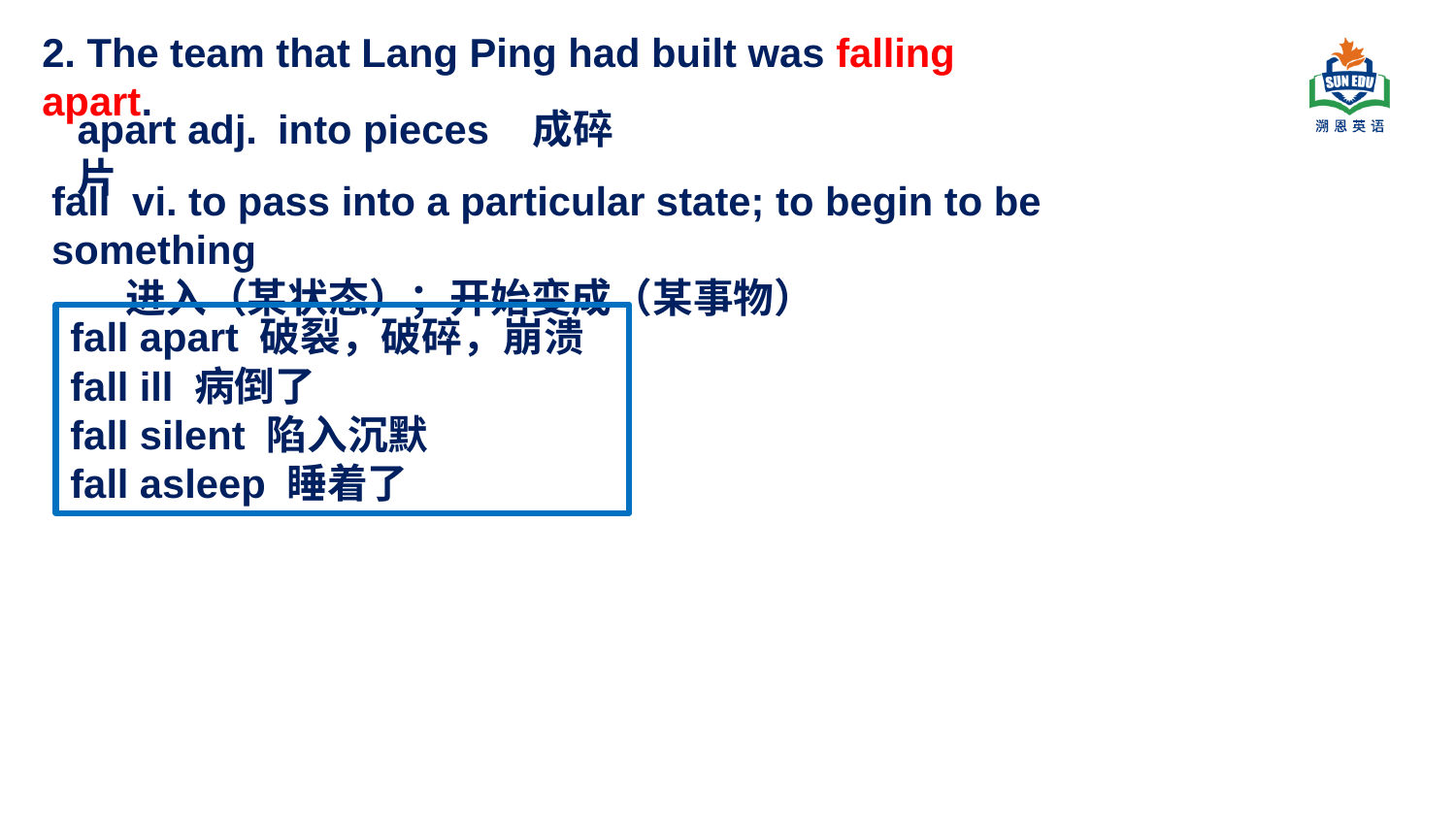

2. The team that Lang Ping had built was falling apart.
apart adj.  into pieces   成碎片
fall  vi. to pass into a particular state; to begin to be something
       进入（某状态）；开始变成（某事物）
fall apart 破裂，破碎，崩溃
fall ill 病倒了
fall silent 陷入沉默
fall asleep 睡着了